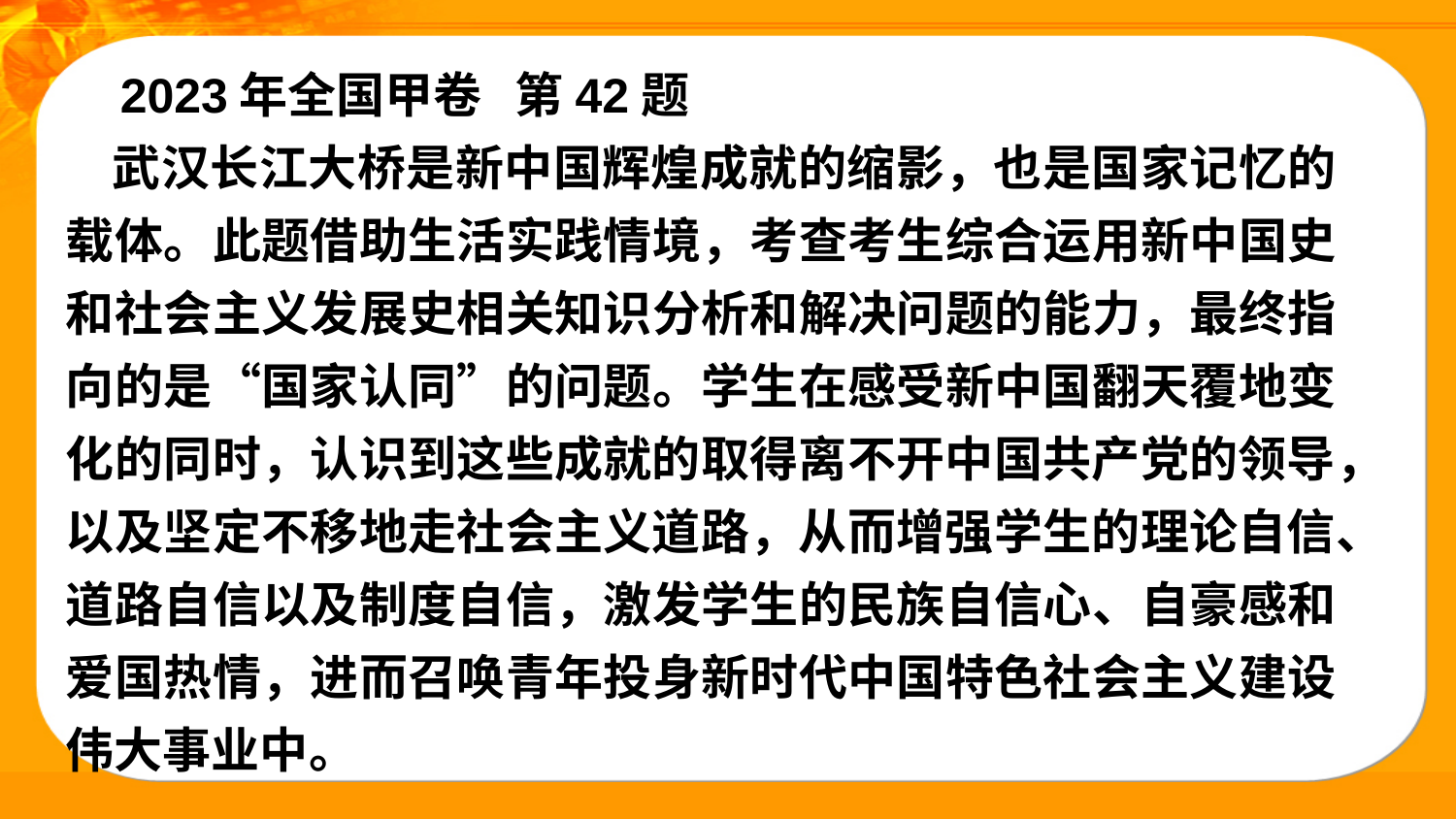

2023年全国甲卷   第42题
   武汉长江大桥是新中国辉煌成就的缩影，也是国家记忆的载体。此题借助生活实践情境，考查考生综合运用新中国史和社会主义发展史相关知识分析和解决问题的能力，最终指向的是“国家认同”的问题。学生在感受新中国翻天覆地变化的同时，认识到这些成就的取得离不开中国共产党的领导，以及坚定不移地走社会主义道路，从而增强学生的理论自信、道路自信以及制度自信，激发学生的民族自信心、自豪感和爱国热情，进而召唤青年投身新时代中国特色社会主义建设伟大事业中。